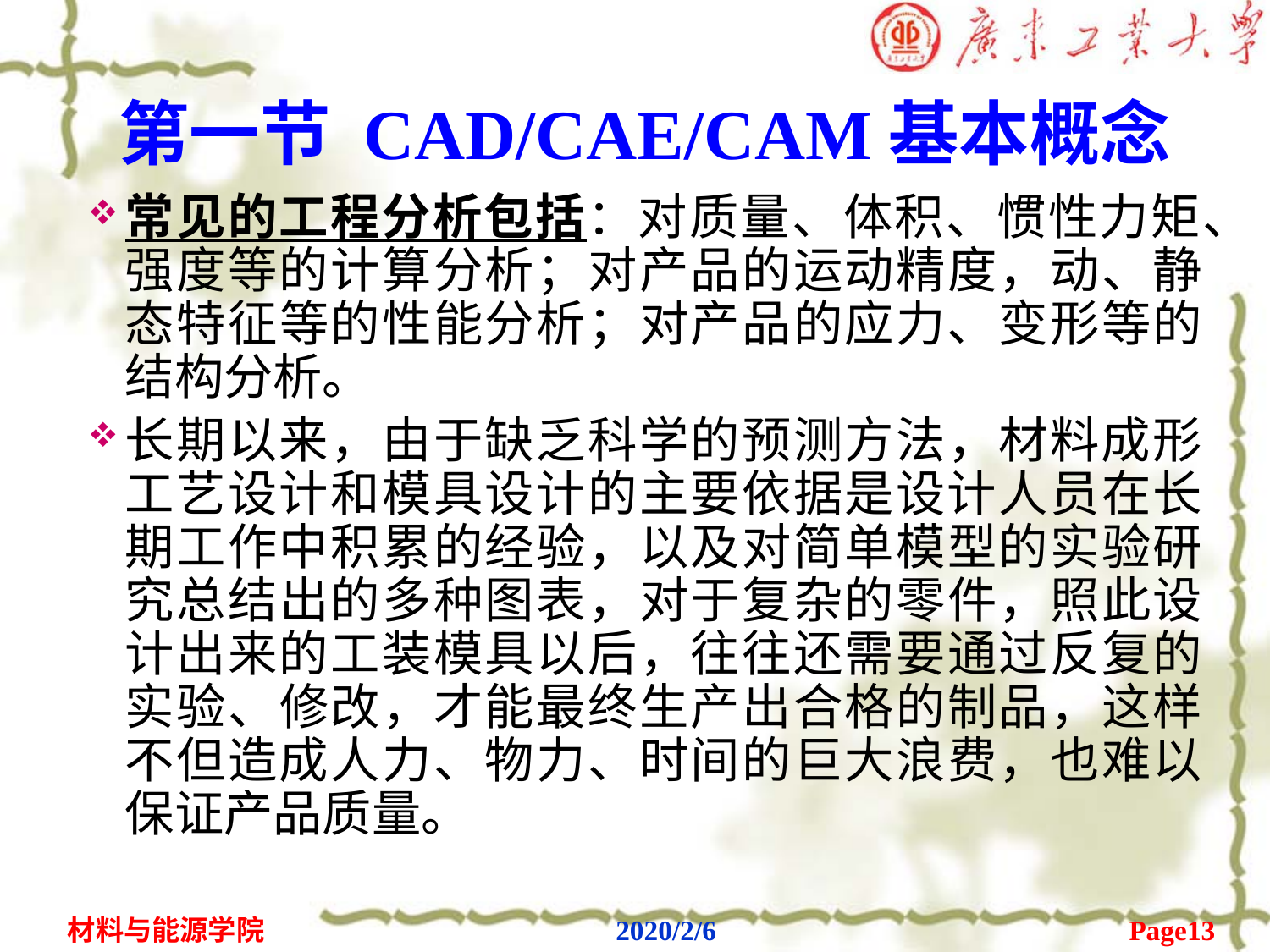

# 第一节 CAD/CAE/CAM基本概念
常见的工程分析包括：对质量、体积、惯性力矩、强度等的计算分析；对产品的运动精度，动、静态特征等的性能分析；对产品的应力、变形等的结构分析。
长期以来，由于缺乏科学的预测方法，材料成形工艺设计和模具设计的主要依据是设计人员在长期工作中积累的经验，以及对简单模型的实验研究总结出的多种图表，对于复杂的零件，照此设计出来的工装模具以后，往往还需要通过反复的实验、修改，才能最终生产出合格的制品，这样不但造成人力、物力、时间的巨大浪费，也难以保证产品质量。
Page13
材料与能源学院
2020/2/6